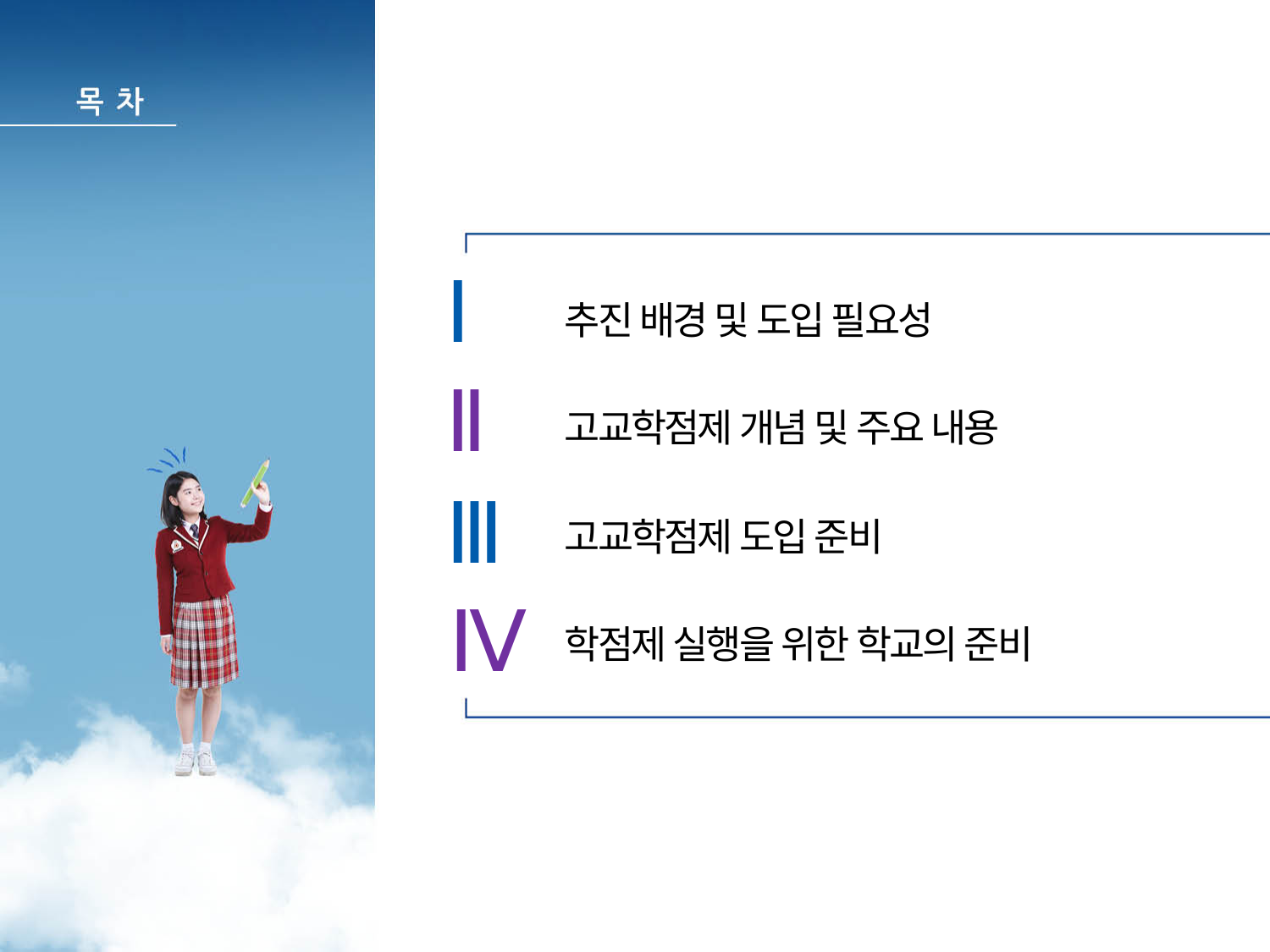

Ⅰ
Ⅱ
Ⅲ
Ⅳ
추진 배경 및 도입 필요성

고교학점제 개념 및 주요 내용

고교학점제 도입 준비

학점제 실행을 위한 학교의 준비